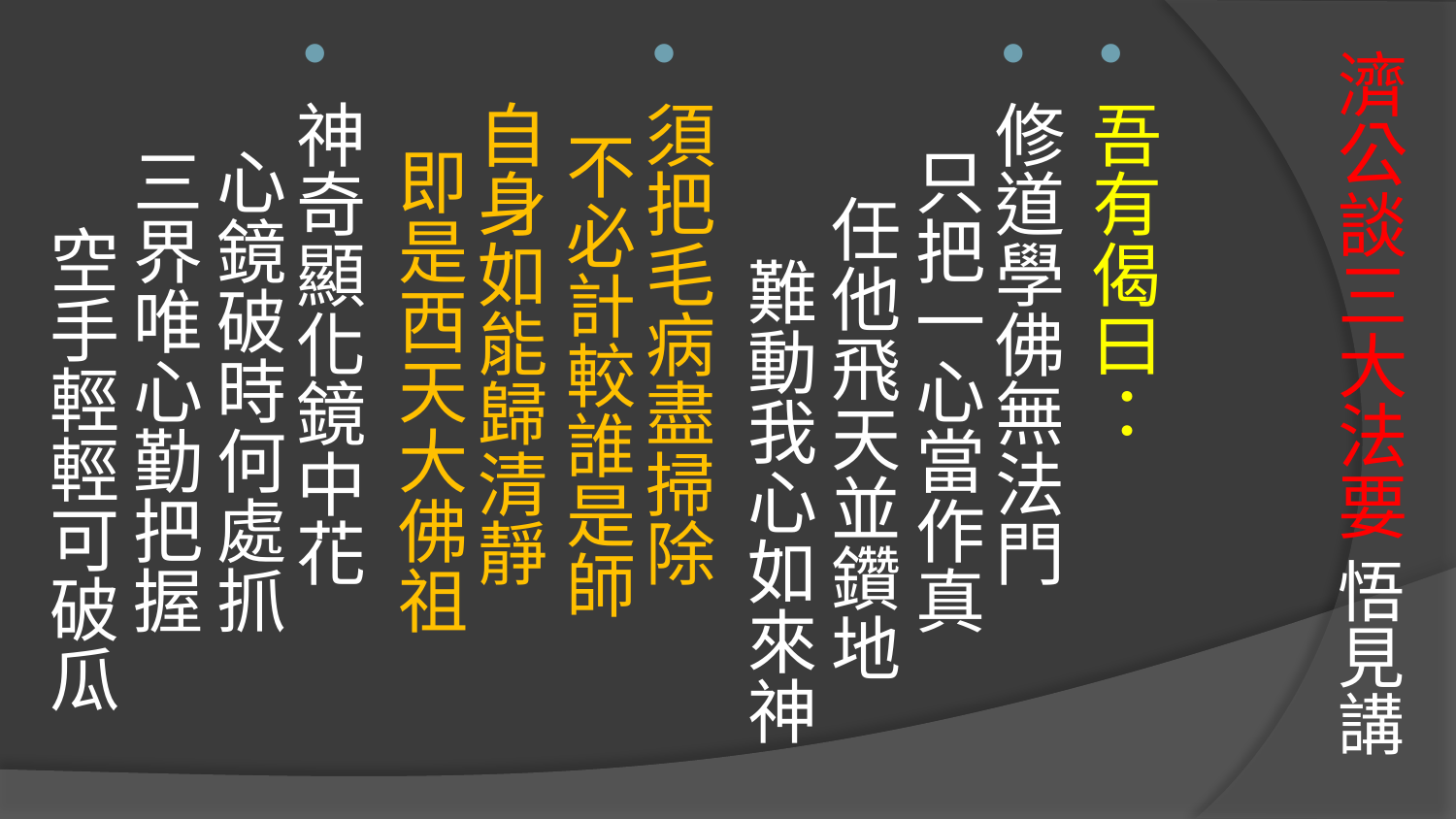

# 濟公談三大法要 悟見講
吾有偈曰：
修道學佛無法門                只把一心當作真                任他飛天並鑽地                 難動我心如來神
須把毛病盡掃除               不必計較誰是師           自身如能歸清靜                即是西天大佛祖
神奇顯化鏡中花                心鏡破時何處抓             三界唯心勤把握                  空手輕輕可破瓜